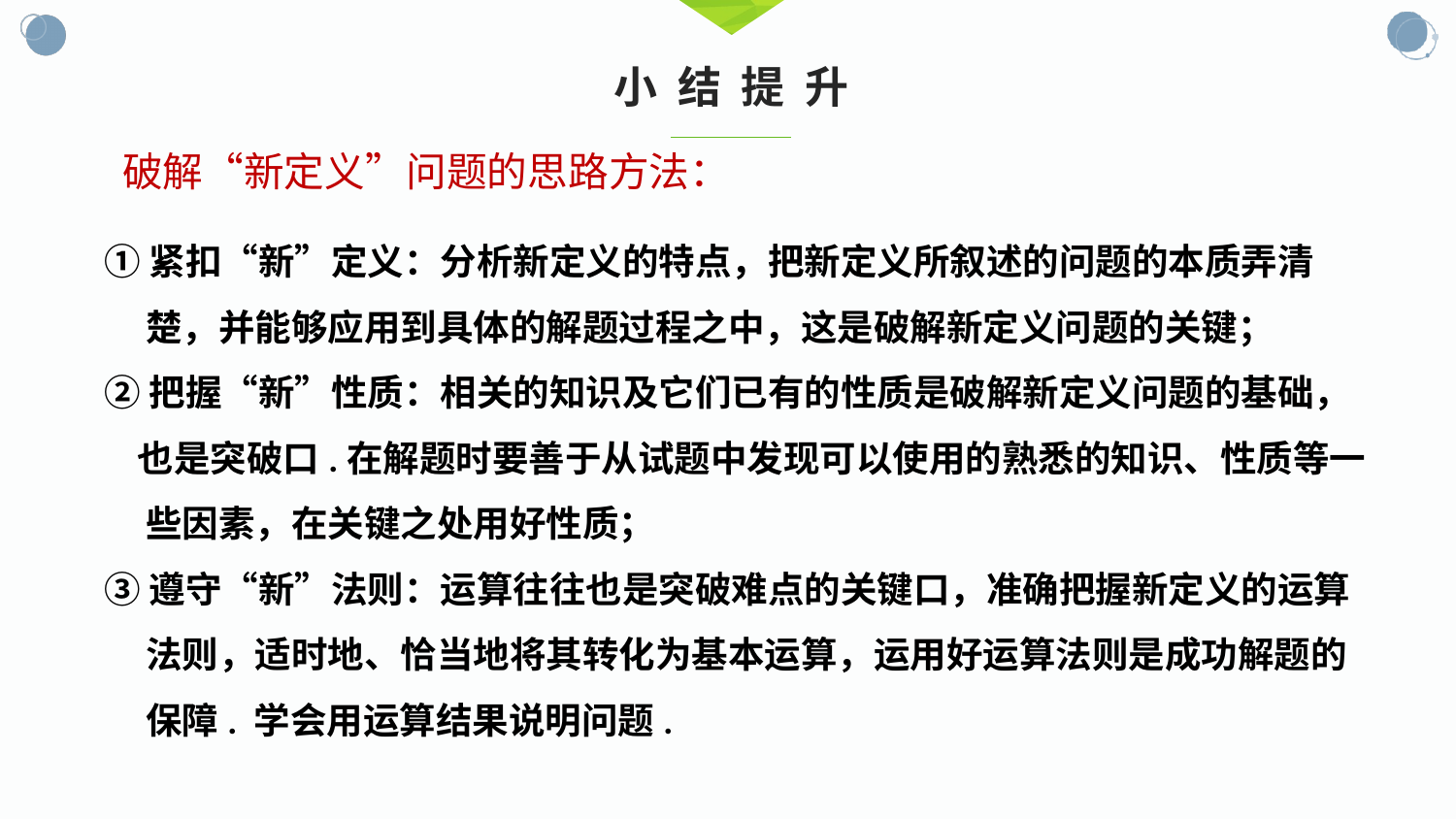

小  结  提  升
破解“新定义”问题的思路方法：
①紧扣“新”定义：分析新定义的特点，把新定义所叙述的问题的本质弄清
    楚，并能够应用到具体的解题过程之中，这是破解新定义问题的关键；
②把握“新”性质：相关的知识及它们已有的性质是破解新定义问题的基础，
   也是突破口.在解题时要善于从试题中发现可以使用的熟悉的知识、性质等一
    些因素，在关键之处用好性质；
③遵守“新”法则：运算往往也是突破难点的关键口，准确把握新定义的运算
    法则，适时地、恰当地将其转化为基本运算，运用好运算法则是成功解题的
    保障. 学会用运算结果说明问题.